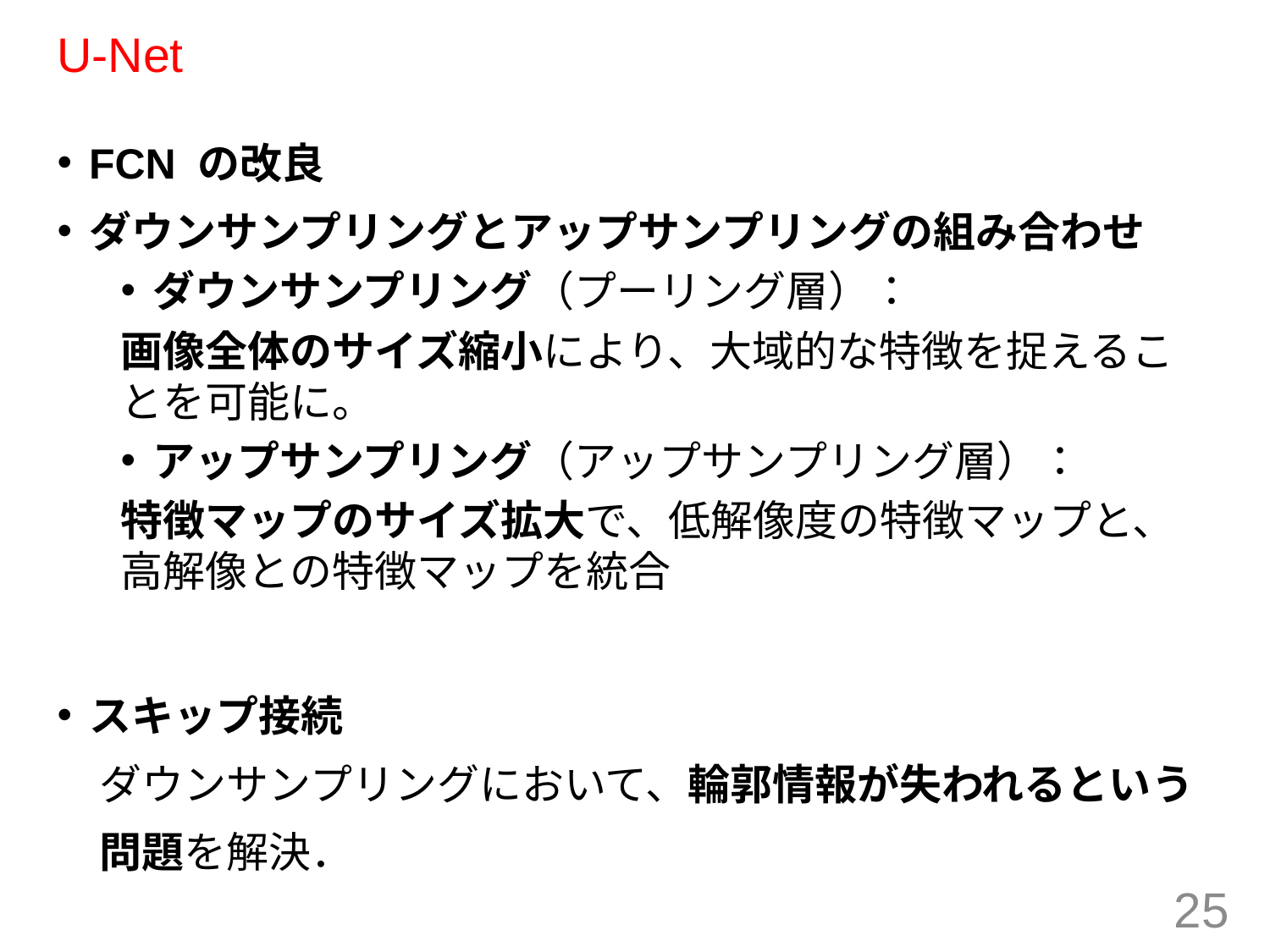

# U-Net
FCN の改良
ダウンサンプリングとアップサンプリングの組み合わせ
ダウンサンプリング（プーリング層）：
画像全体のサイズ縮小により、大域的な特徴を捉えることを可能に。
アップサンプリング（アップサンプリング層）：
特徴マップのサイズ拡大で、低解像度の特徴マップと、高解像との特徴マップを統合

スキップ接続
　ダウンサンプリングにおいて、輪郭情報が失われるという
　問題を解決．
25